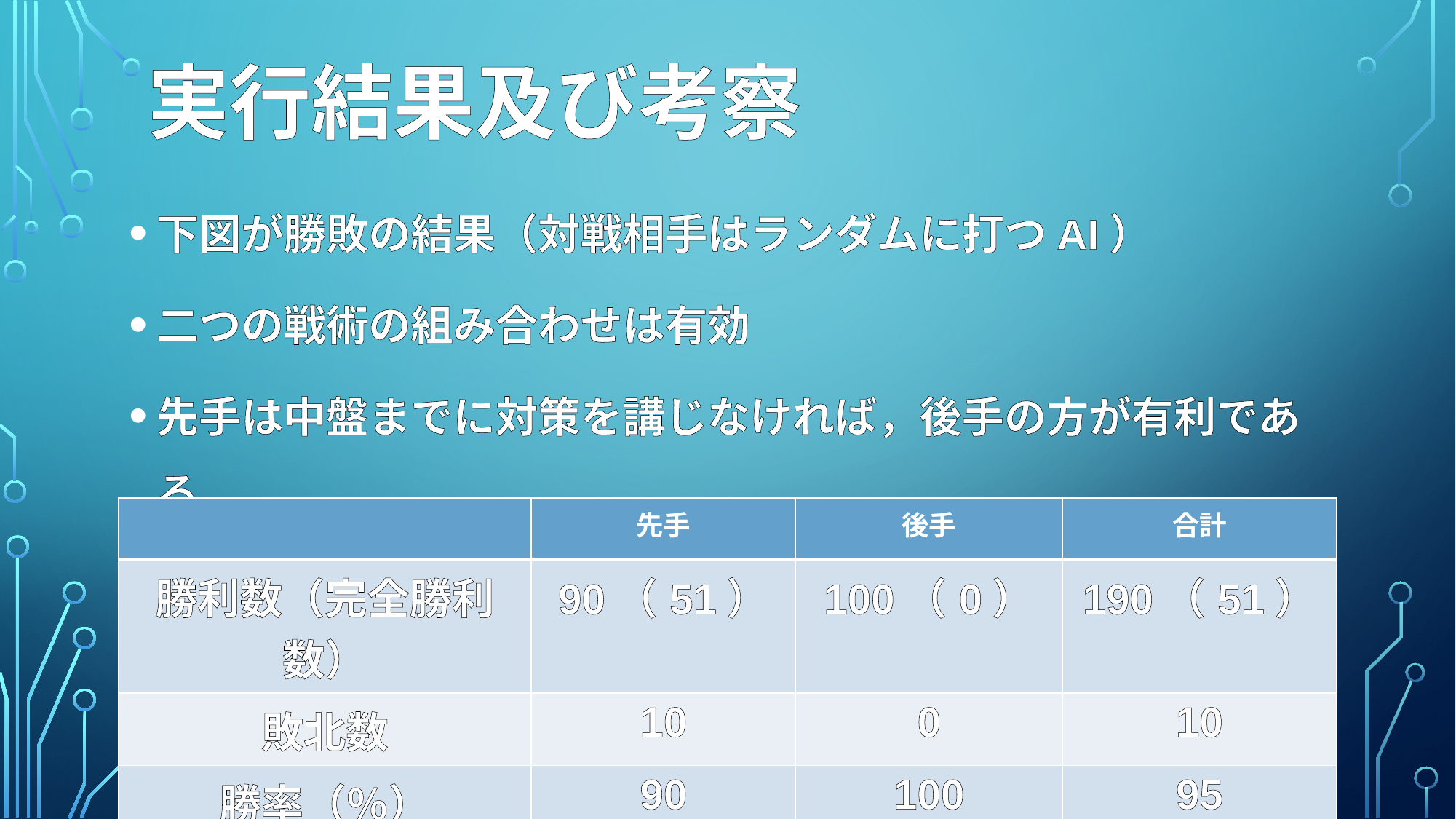

# 実行結果及び考察
下図が勝敗の結果（対戦相手はランダムに打つAI）
二つの戦術の組み合わせは有効
先手は中盤までに対策を講じなければ，後手の方が有利である

|  | 先手 | 後手 | 合計 |
| --- | --- | --- | --- |
| 勝利数（完全勝利数） | 90（51） | 100（0） | 190（51） |
| 敗北数 | 10 | 0 | 10 |
| 勝率（％） | 90 | 100 | 95 |